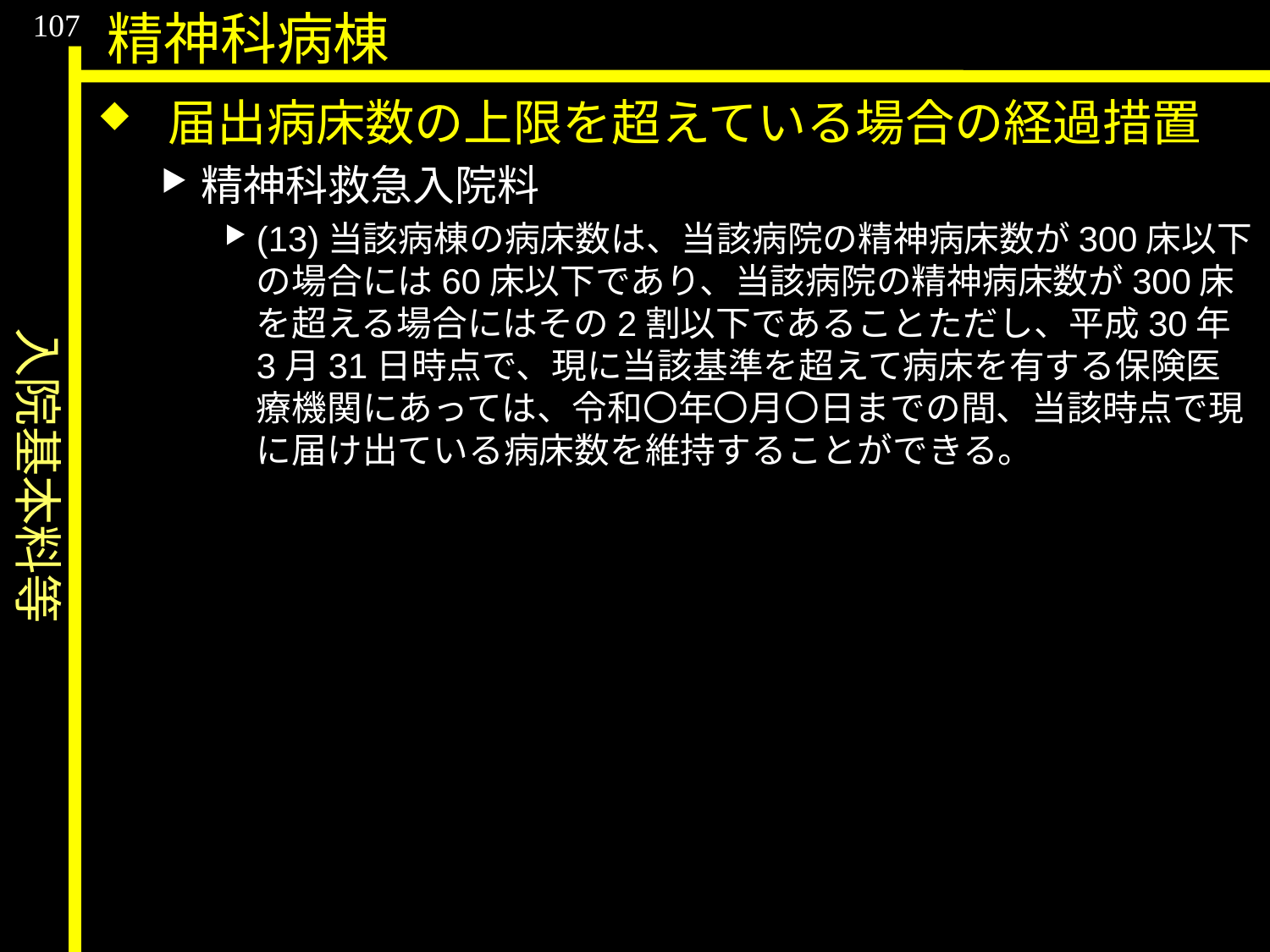

入院基本料等
107
精神科病棟

 届出病床数の上限を超えている場合の経過措置
精神科救急入院料
(13)当該病棟の病床数は、当該病院の精神病床数が300床以下の場合には60床以下であり、当該病院の精神病床数が300床を超える場合にはその2割以下であることただし、平成30年3月31日時点で、現に当該基準を超えて病床を有する保険医療機関にあっては、令和〇年〇月〇日までの間、当該時点で現に届け出ている病床数を維持することができる。